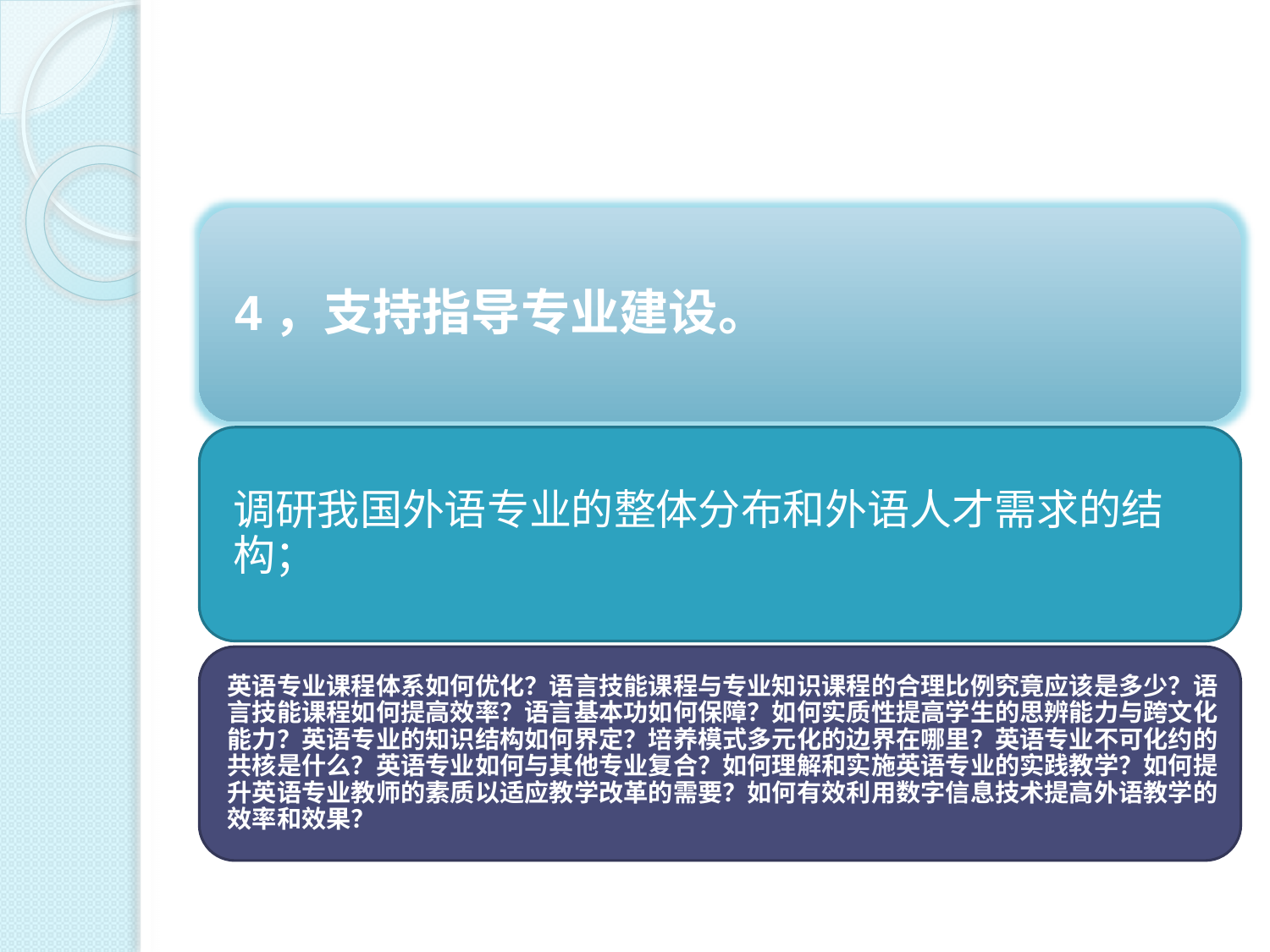

#
4，支持指导专业建设。
调研我国外语专业的整体分布和外语人才需求的结构；
英语专业课程体系如何优化？语言技能课程与专业知识课程的合理比例究竟应该是多少？语言技能课程如何提高效率？语言基本功如何保障？如何实质性提高学生的思辨能力与跨文化能力？英语专业的知识结构如何界定？培养模式多元化的边界在哪里？英语专业不可化约的共核是什么？英语专业如何与其他专业复合？如何理解和实施英语专业的实践教学？如何提升英语专业教师的素质以适应教学改革的需要？如何有效利用数字信息技术提高外语教学的效率和效果？